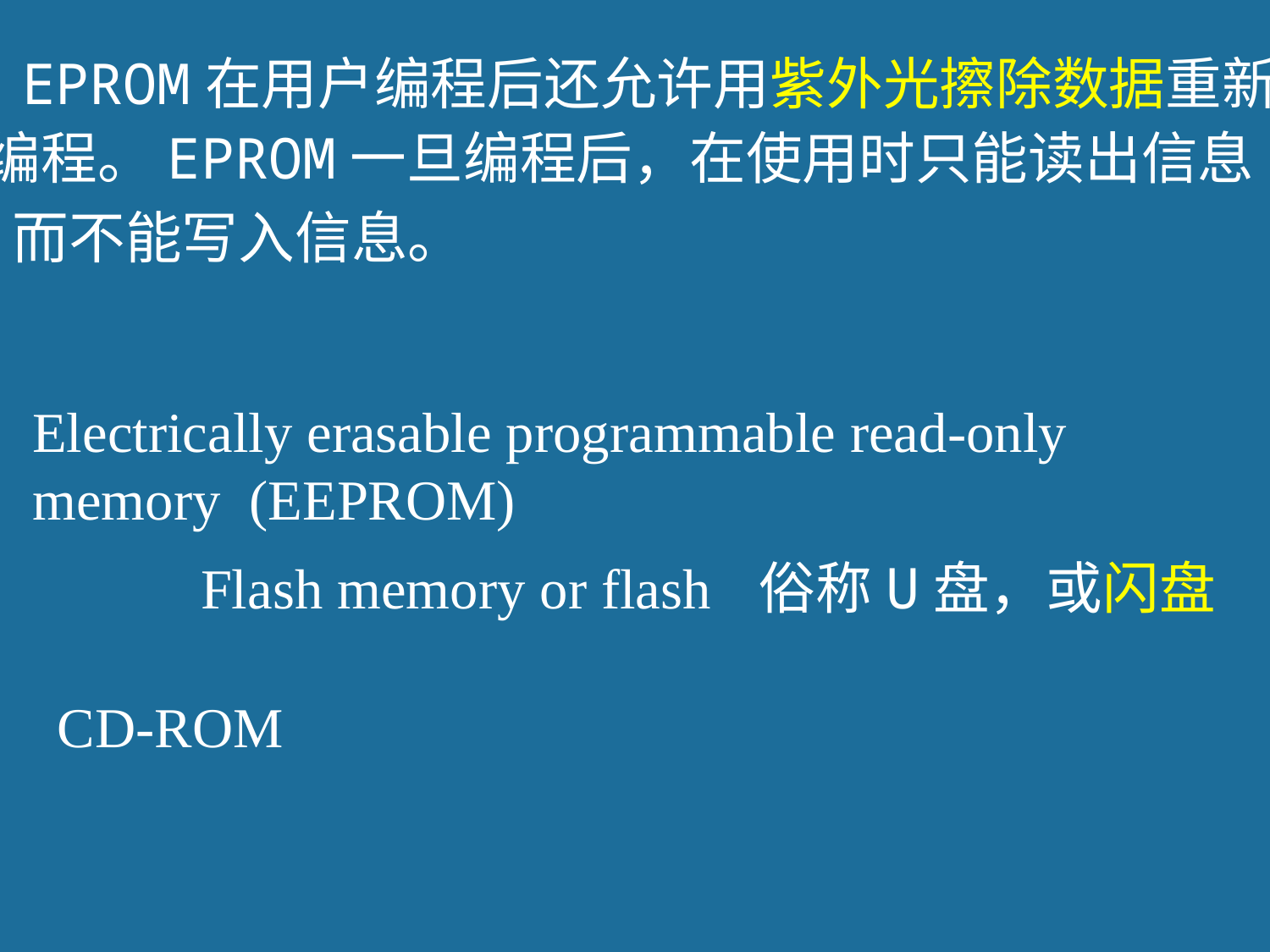

EPROM在用户编程后还允许用紫外光擦除数据重新
编程。EPROM一旦编程后，在使用时只能读出信息
而不能写入信息。
Electrically erasable programmable read-only memory  (EEPROM)
Flash memory or flash 俗称U盘，或闪盘
CD-ROM
21